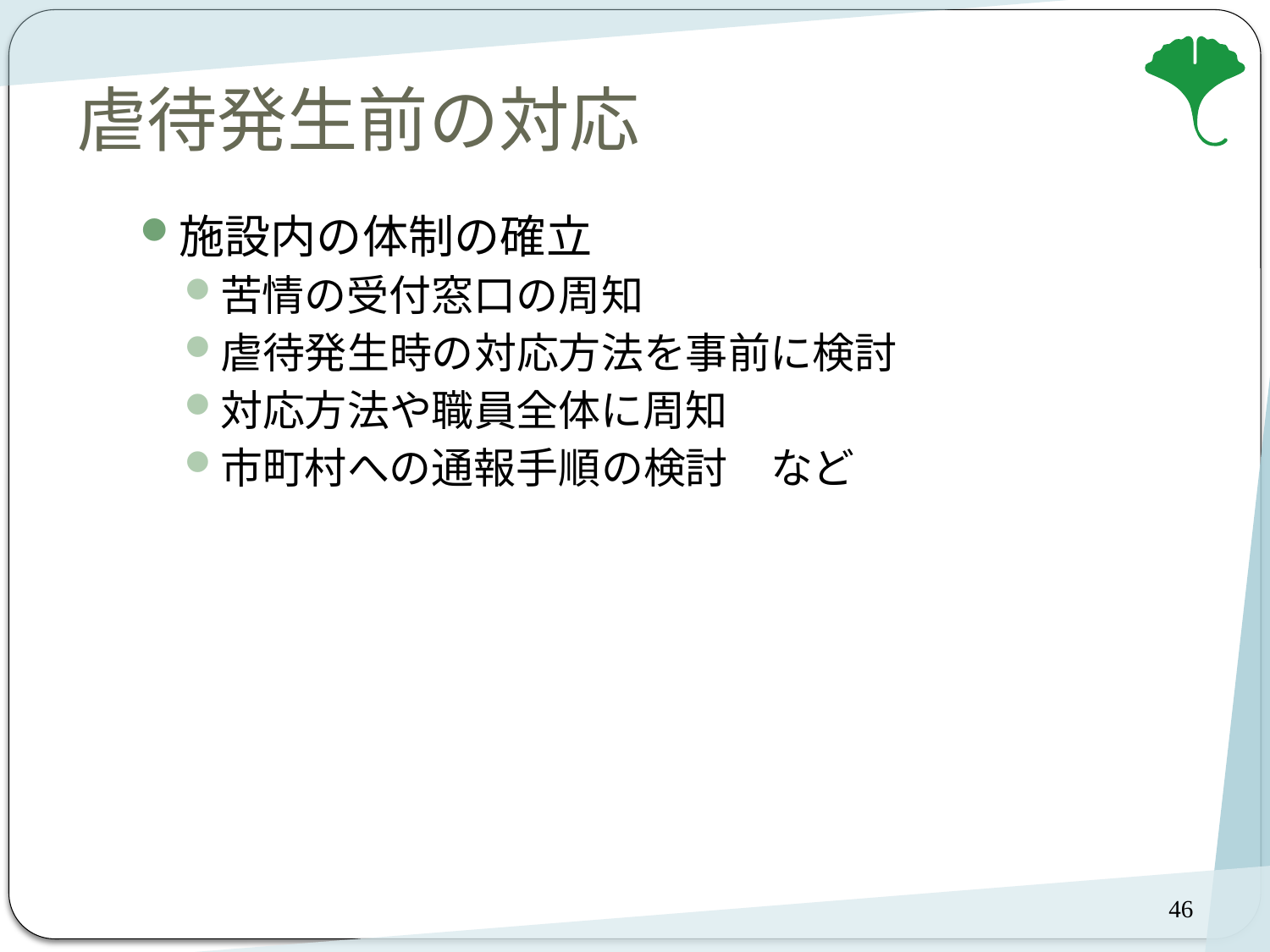

# 虐待発生前の対応
施設内の体制の確立
苦情の受付窓口の周知
虐待発生時の対応方法を事前に検討
対応方法や職員全体に周知
市町村への通報手順の検討　など
46